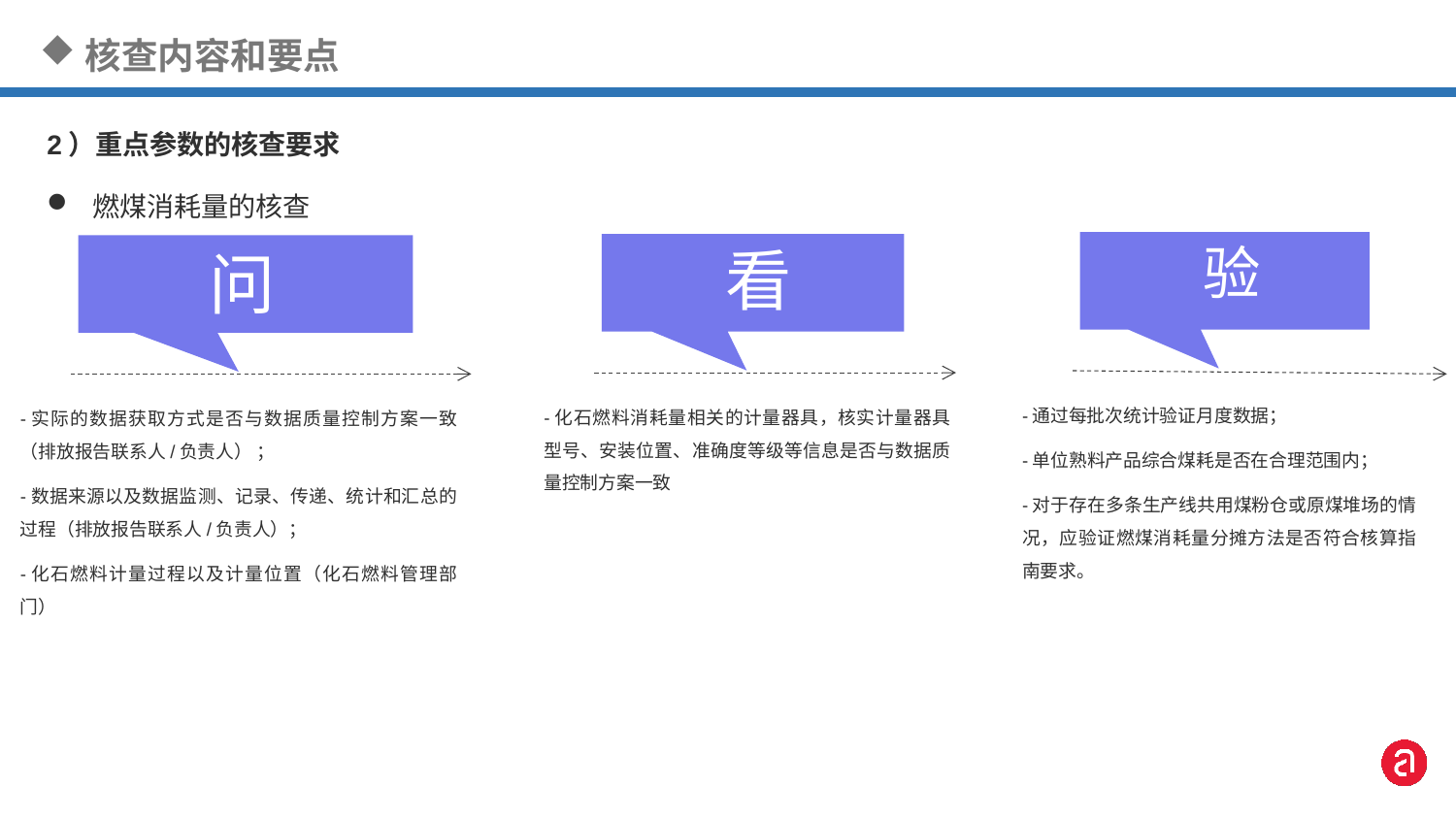

核查内容和要点
2）重点参数的核查要求
燃煤消耗量的核查
验

看

问
-通过每批次统计验证月度数据；
-单位熟料产品综合煤耗是否在合理范围内；
-对于存在多条生产线共用煤粉仓或原煤堆场的情况，应验证燃煤消耗量分摊方法是否符合核算指南要求。
-化石燃料消耗量相关的计量器具，核实计量器具型号、安装位置、准确度等级等信息是否与数据质量控制方案一致
-实际的数据获取方式是否与数据质量控制方案一致（排放报告联系人/负责人） ；
-数据来源以及数据监测、记录、传递、统计和汇总的过程（排放报告联系人/负责人）；
-化石燃料计量过程以及计量位置（化石燃料管理部门）